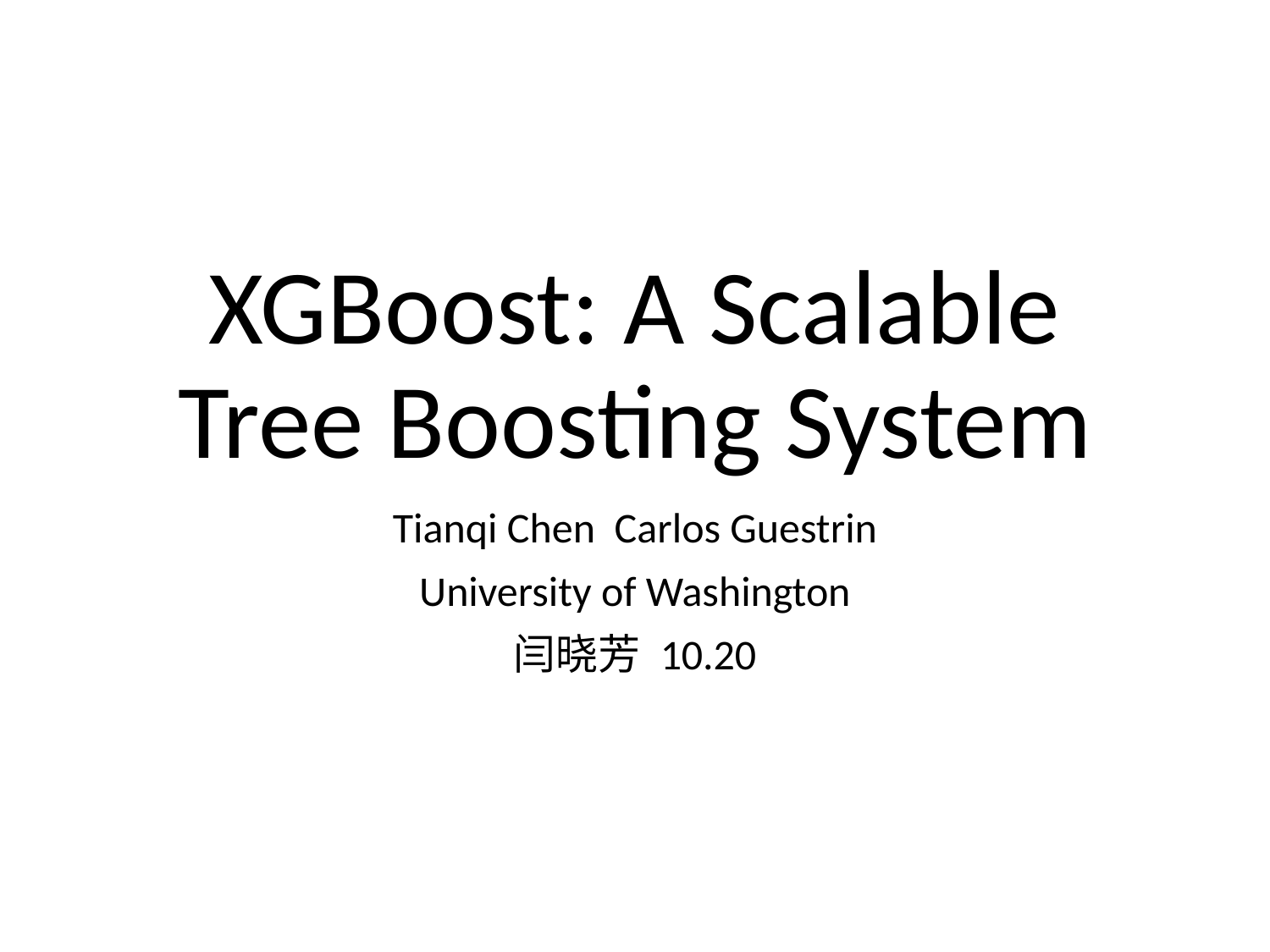

# XGBoost: A Scalable Tree Boosting System
Tianqi Chen  Carlos Guestrin
University of Washington
闫晓芳 10.20